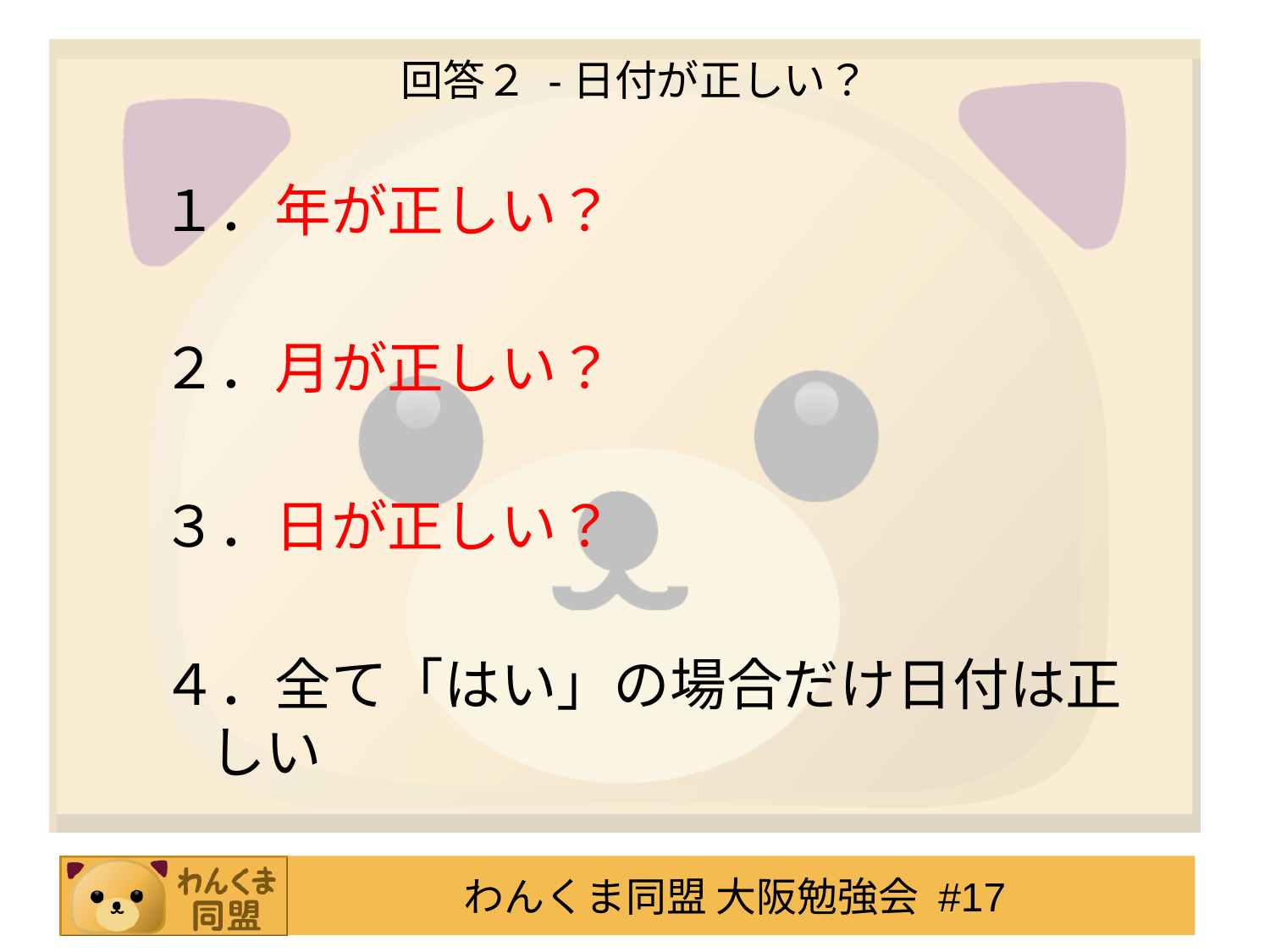

# 回答２ -日付が正しい？
１．年が正しい？

２．月が正しい？

３．日が正しい？

４．全て「はい」の場合だけ日付は正しい